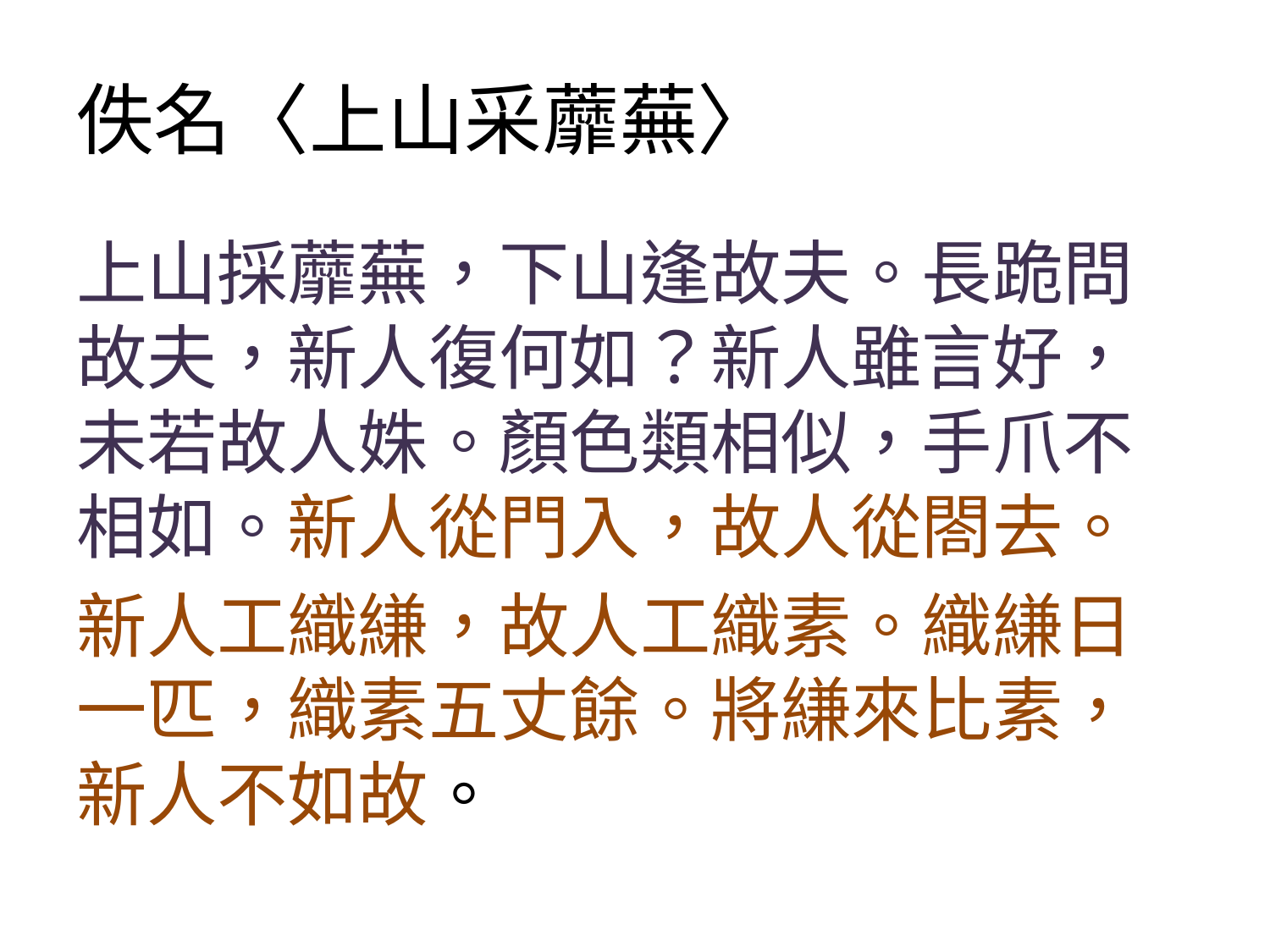

# 佚名〈上山采蘼蕪〉
上山採蘼蕪，下山逢故夫。長跪問故夫，新人復何如？新人雖言好，未若故人姝。顏色類相似，手爪不相如。新人從門入，故人從閤去。
新人工織縑，故人工織素。織縑日一匹，織素五丈餘。將縑來比素，新人不如故。